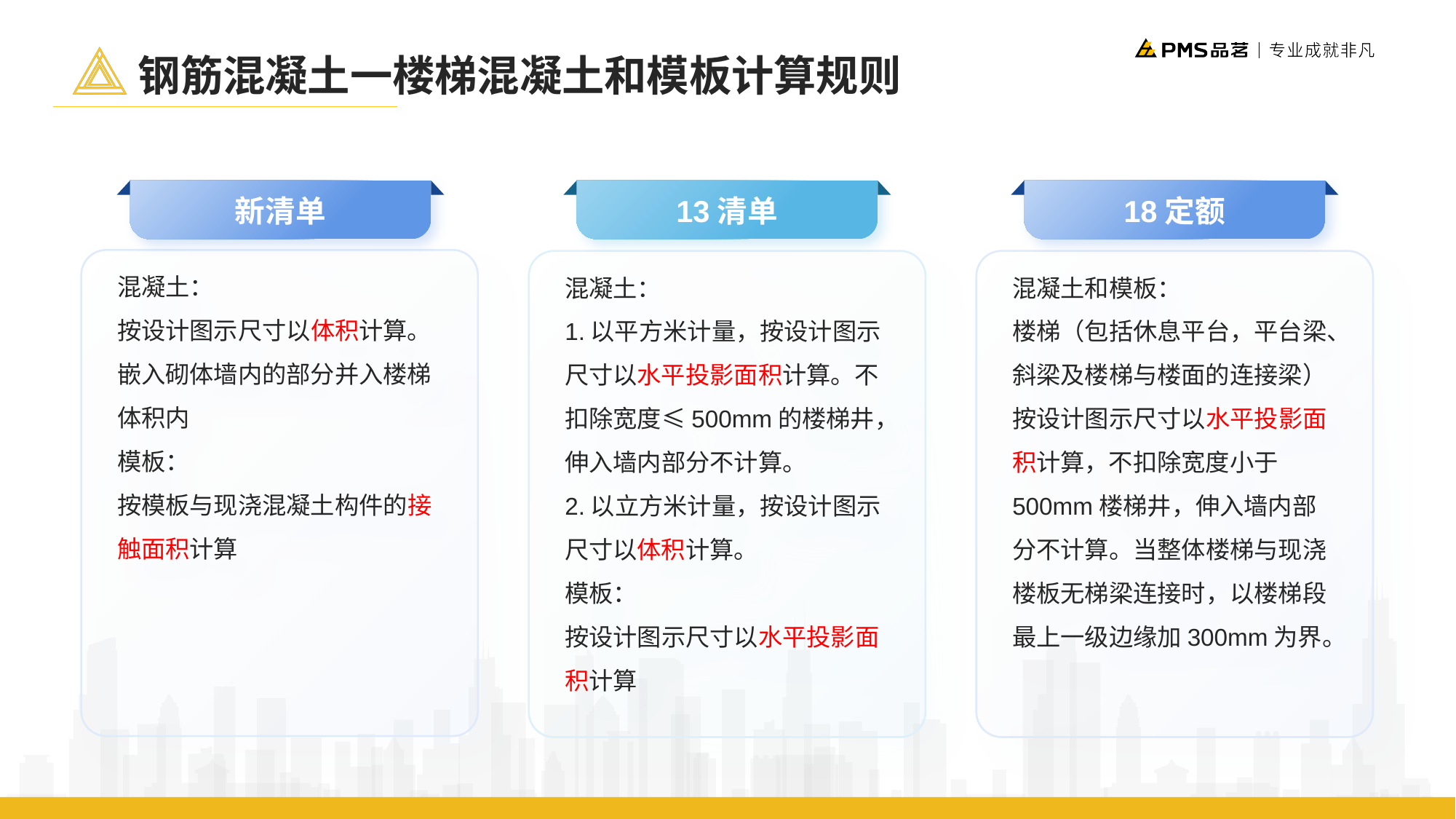

钢筋混凝土一楼梯混凝土和模板计算规则

新清单

13清单

18定额

混凝土：
按设计图示尺寸以体积计算。嵌入砌体墙内的部分并入楼梯体积内
模板：
按模板与现浇混凝土构件的接触面积计算
混凝土：
1.以平方米计量，按设计图示尺寸以水平投影面积计算。不扣除宽度≤500mm的楼梯井，伸入墙内部分不计算。
2.以立方米计量，按设计图示尺寸以体积计算。
模板：
按设计图示尺寸以水平投影面积计算
混凝土和模板：
楼梯（包括休息平台，平台梁、斜梁及楼梯与楼面的连接梁）按设计图示尺寸以水平投影面积计算，不扣除宽度小于500mm楼梯井，伸入墙内部分不计算。当整体楼梯与现浇楼板无梯梁连接时，以楼梯段最上一级边缘加300mm为界。